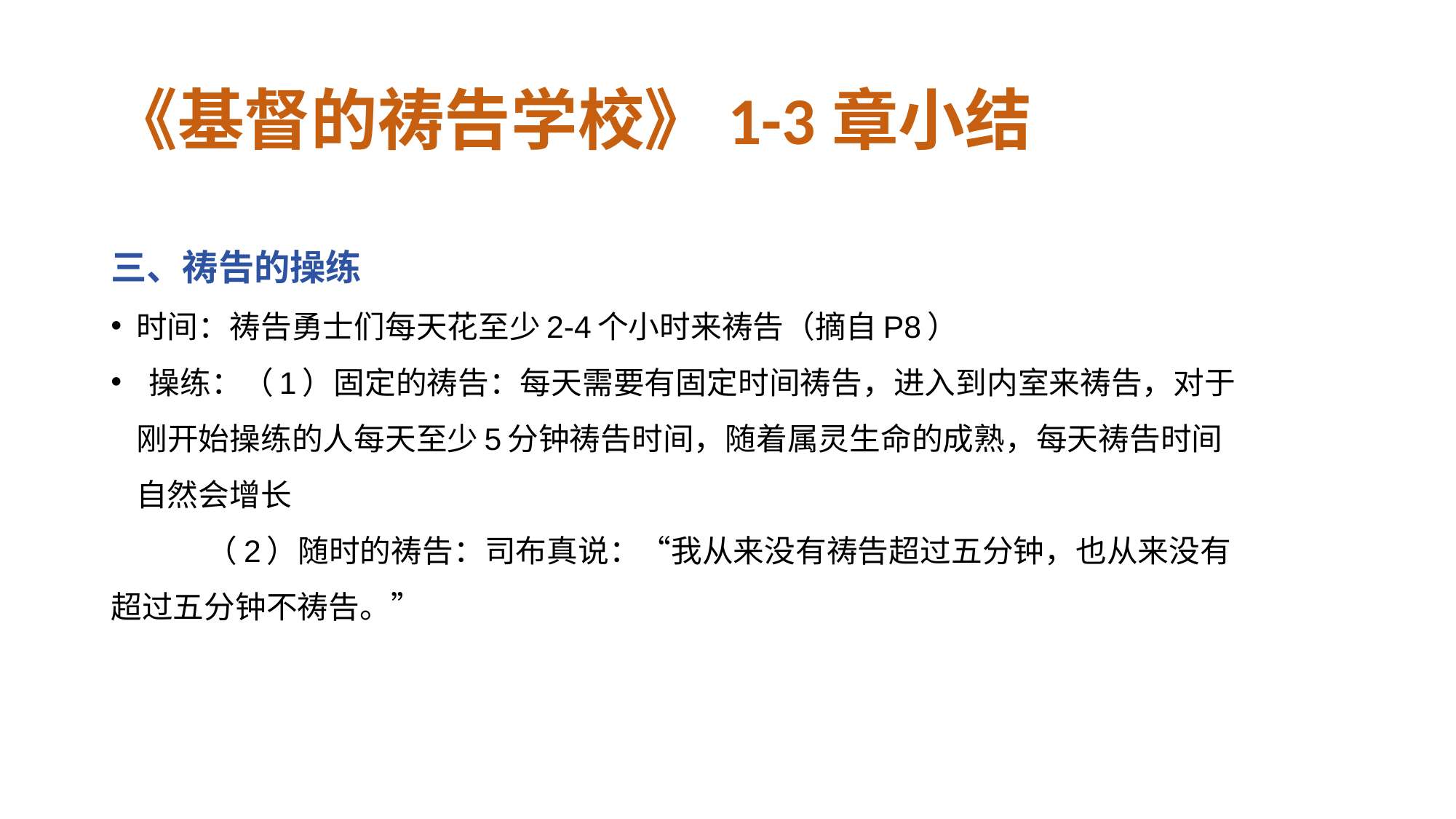

# 《基督的祷告学校》1-3章小结
三、祷告的操练
时间：祷告勇士们每天花至少2-4个小时来祷告（摘自P8）
 操练：（1）固定的祷告：每天需要有固定时间祷告，进入到内室来祷告，对于刚开始操练的人每天至少5分钟祷告时间，随着属灵生命的成熟，每天祷告时间自然会增长
             （2）随时的祷告：司布真说：“我从来没有祷告超过五分钟，也从来没有超过五分钟不祷告。”